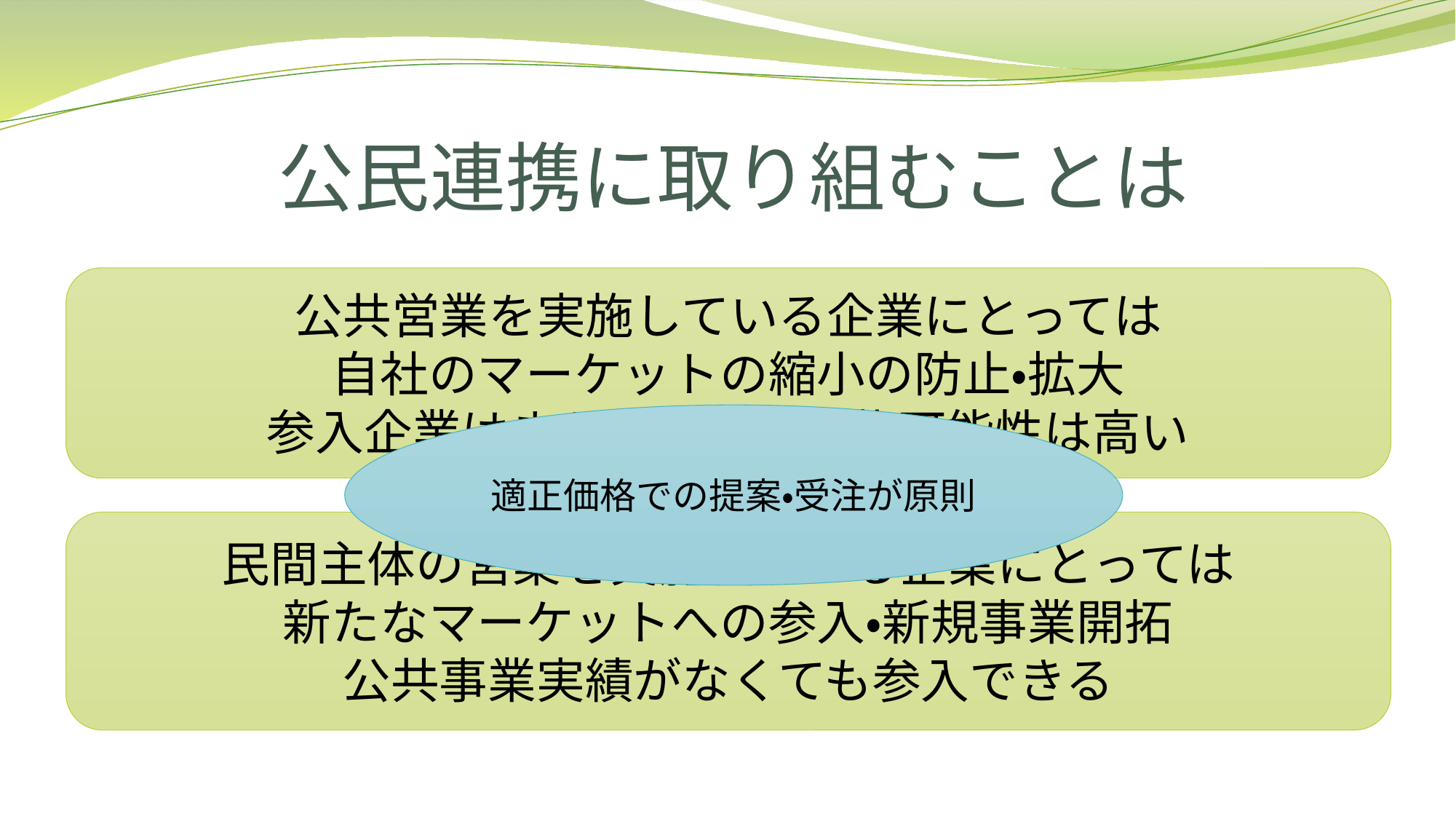

# 公民連携に取り組むことは
公共営業を実施している企業にとっては
自社のマーケットの縮小の防止・拡大
参入企業はまだ少なく、落札可能性は高い
適正価格での提案・受注が原則
民間主体の営業を実施している企業にとっては
新たなマーケットへの参入・新規事業開拓
公共事業実績がなくても参入できる